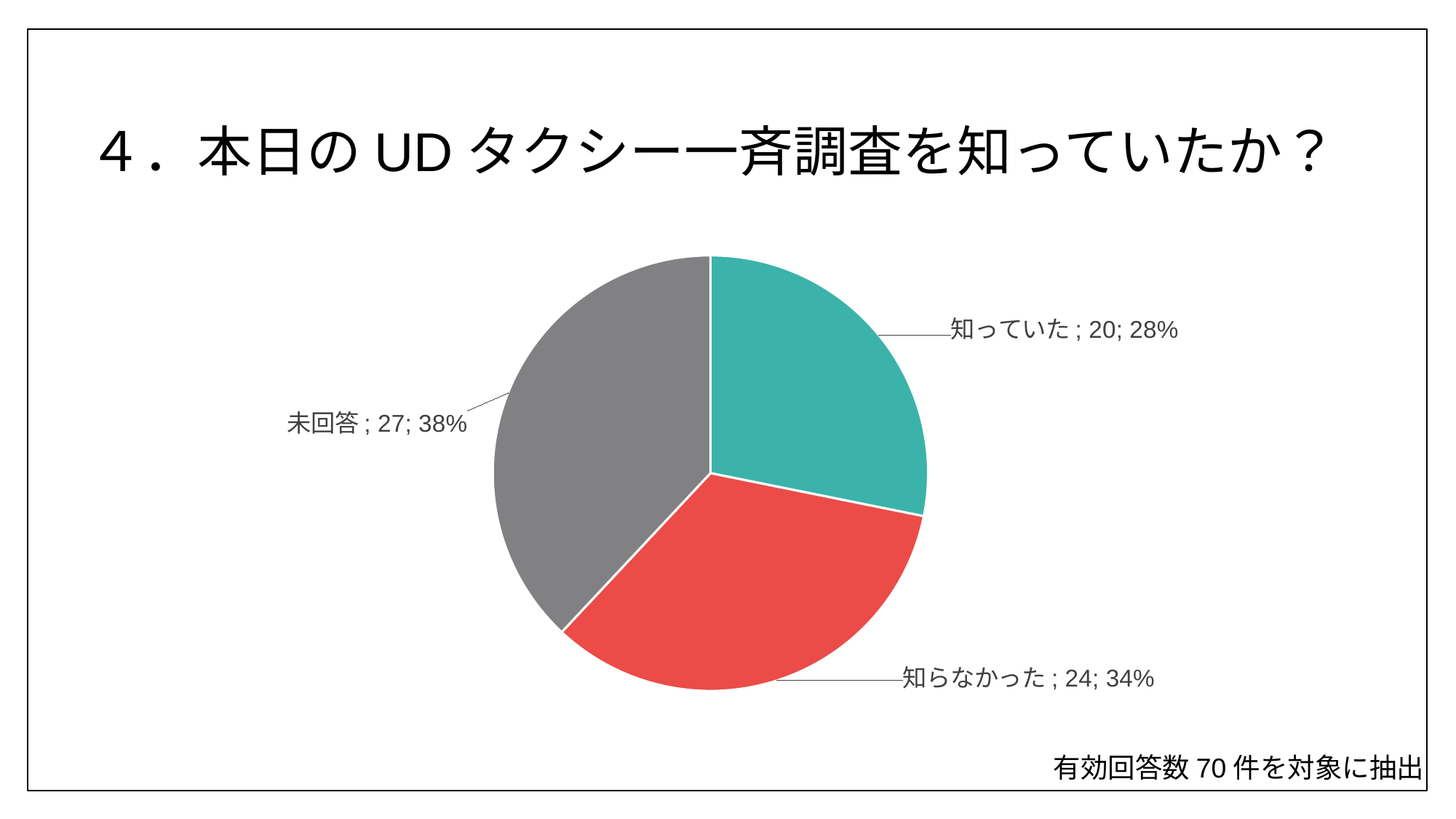

# ４．本日のUDタクシー一斉調査を知っていたか？

### Chart

| Category | 列1 |
|---|---|
| 知っていた | 20.0 |
| 知らなかった | 24.0 |
| 未回答 | 27.0 |
有効回答数70件を対象に抽出